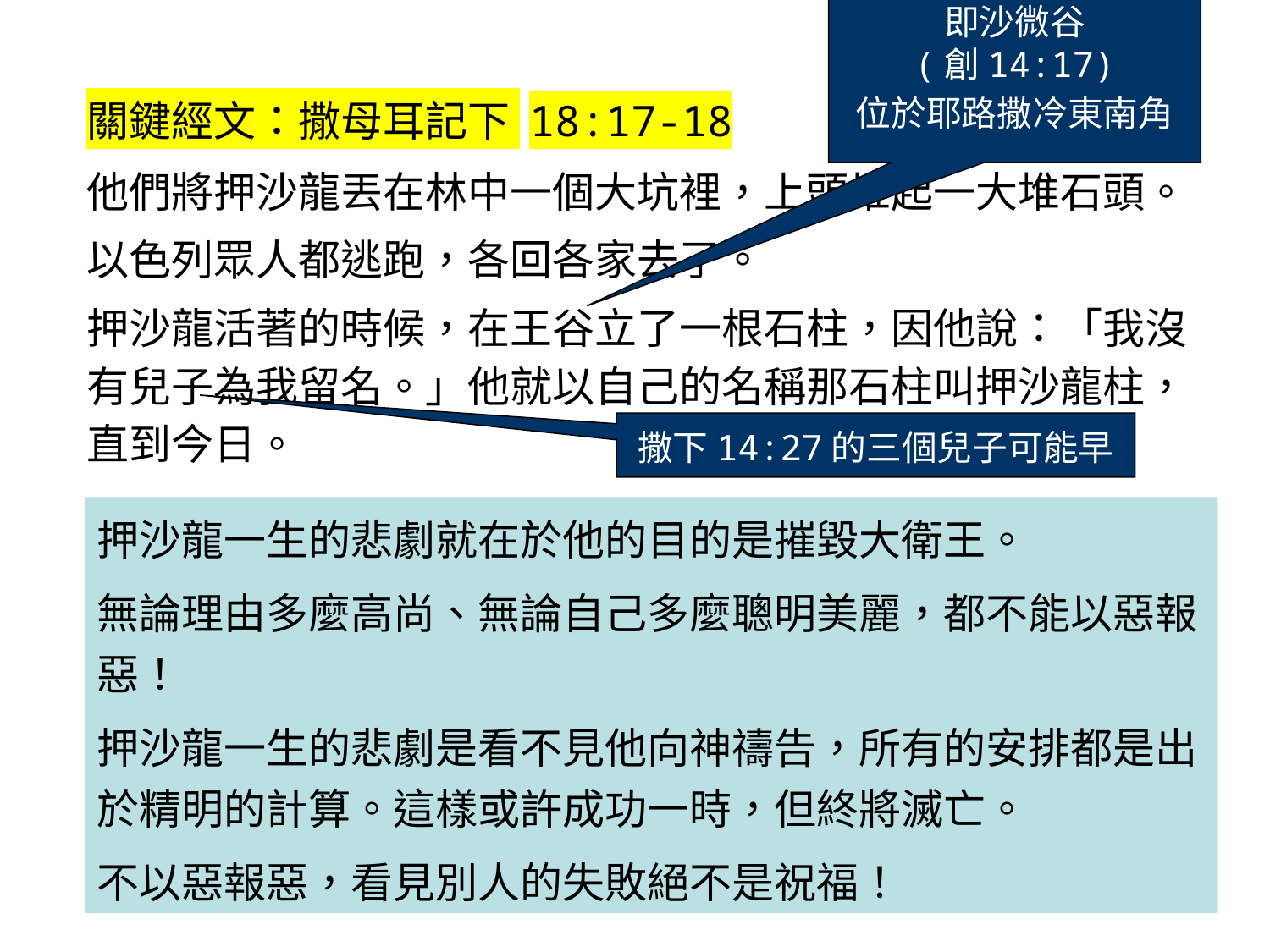

即沙微谷
(創14:17)
位於耶路撒冷東南角
關鍵經文：撒母耳記下 18:17-18
他們將押沙龍丟在林中一個大坑裡，上頭堆起一大堆石頭。
以色列眾人都逃跑，各回各家去了。
押沙龍活著的時候，在王谷立了一根石柱，因他說：「我沒有兒子為我留名。」他就以自己的名稱那石柱叫押沙龍柱，直到今日。
撒下14:27的三個兒子可能早逝
押沙龍一生的悲劇就在於他的目的是摧毀大衛王。
無論理由多麼高尚、無論自己多麼聰明美麗，都不能以惡報惡！
押沙龍一生的悲劇是看不見他向神禱告，所有的安排都是出於精明的計算。這樣或許成功一時，但終將滅亡。
不以惡報惡，看見別人的失敗絕不是祝福！